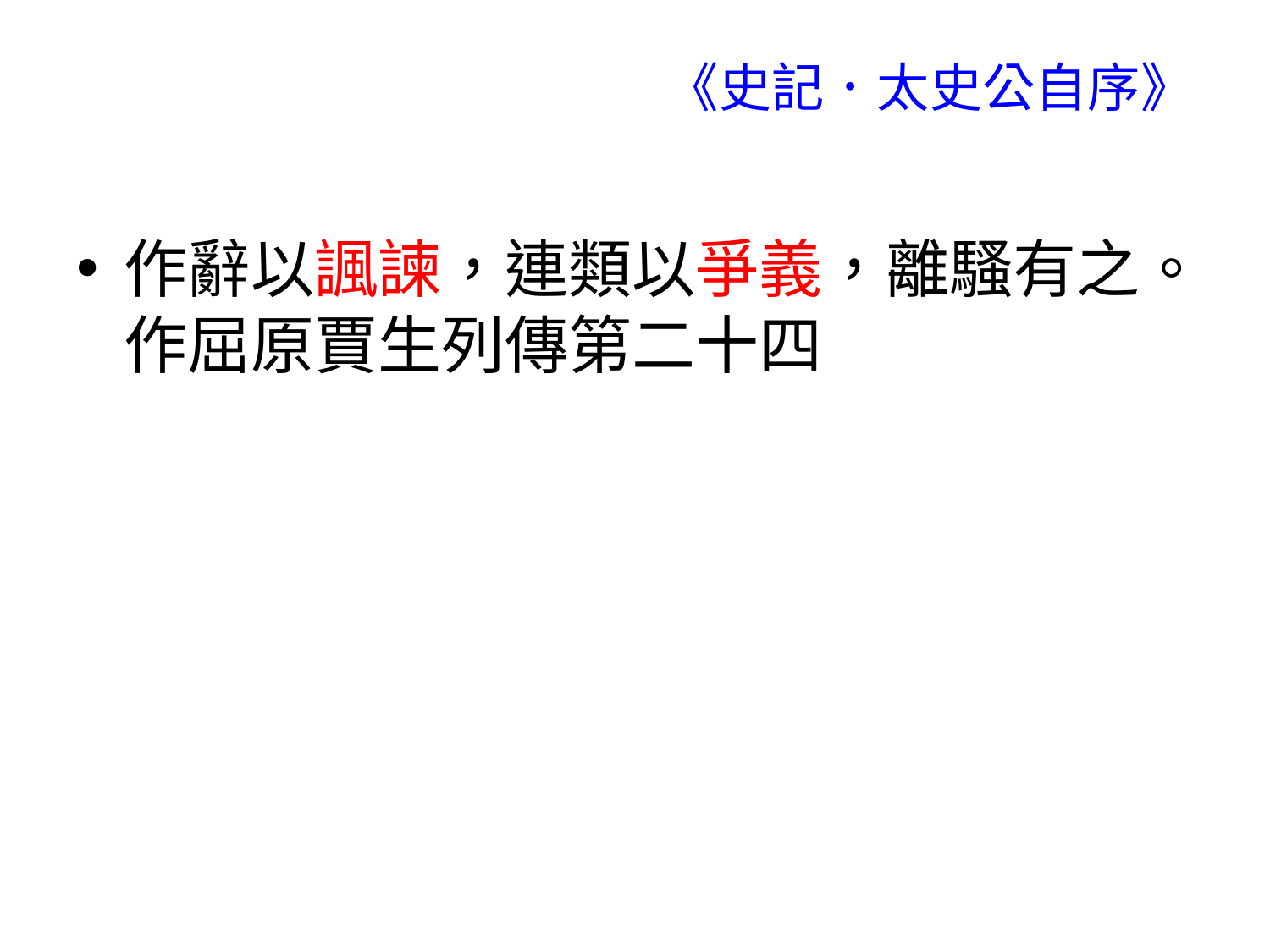

# 《史記．太史公自序》
作辭以諷諫，連類以爭義，離騷有之。作屈原賈生列傳第二十四